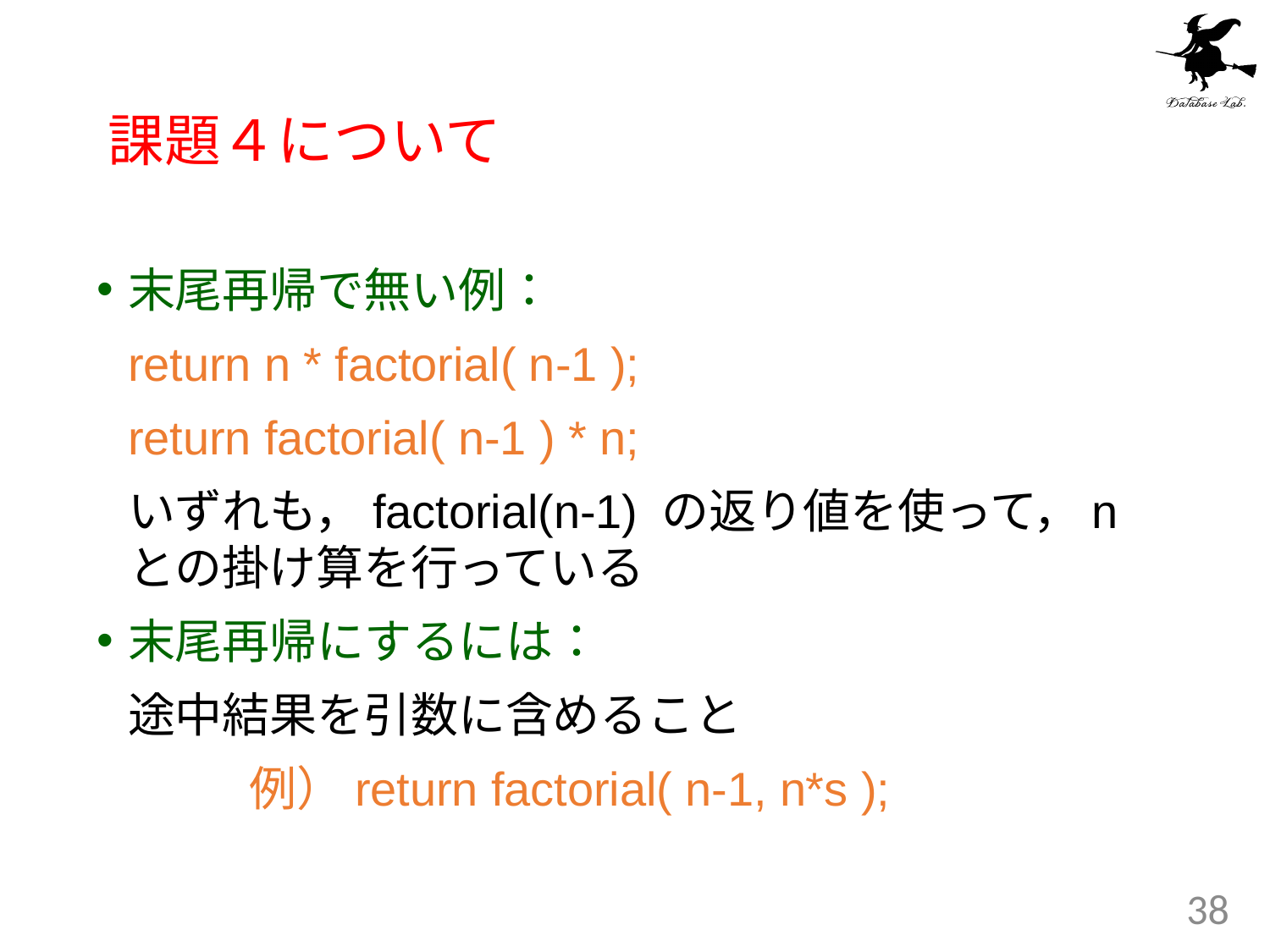

# 課題４について
末尾再帰で無い例：
		return n * factorial( n-1 );
		return factorial( n-1 ) * n;
	いずれも，factorial(n-1) の返り値を使って，n との掛け算を行っている
末尾再帰にするには：
		途中結果を引数に含めること
    	例）return factorial( n-1, n*s );
38